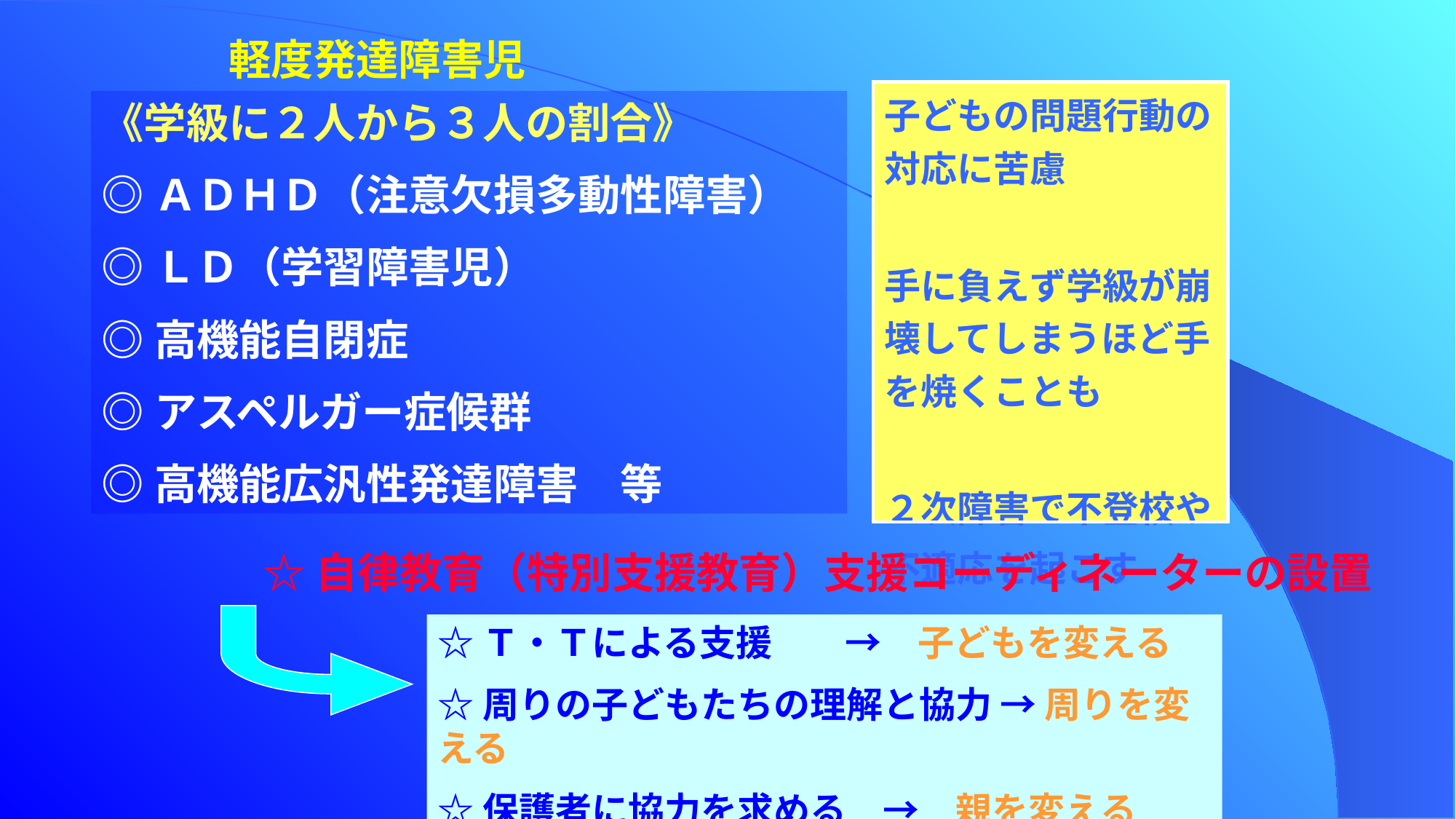

軽度発達障害児
| 子どもの問題行動の対応に苦慮 手に負えず学級が崩壊してしまうほど手を焼くことも ２次障害で不登校や 不適応を起こす |
| --- |
《学級に２人から３人の割合》
◎ＡＤＨＤ（注意欠損多動性障害）
◎ＬＤ（学習障害児）
◎高機能自閉症
◎アスペルガー症候群
◎高機能広汎性発達障害　等
☆自律教育（特別支援教育）支援コーディネーターの設置

☆Ｔ・Ｔによる支援　　→　子どもを変える
☆周りの子どもたちの理解と協力 → 周りを変える
☆保護者に協力を求める　→　親を変える